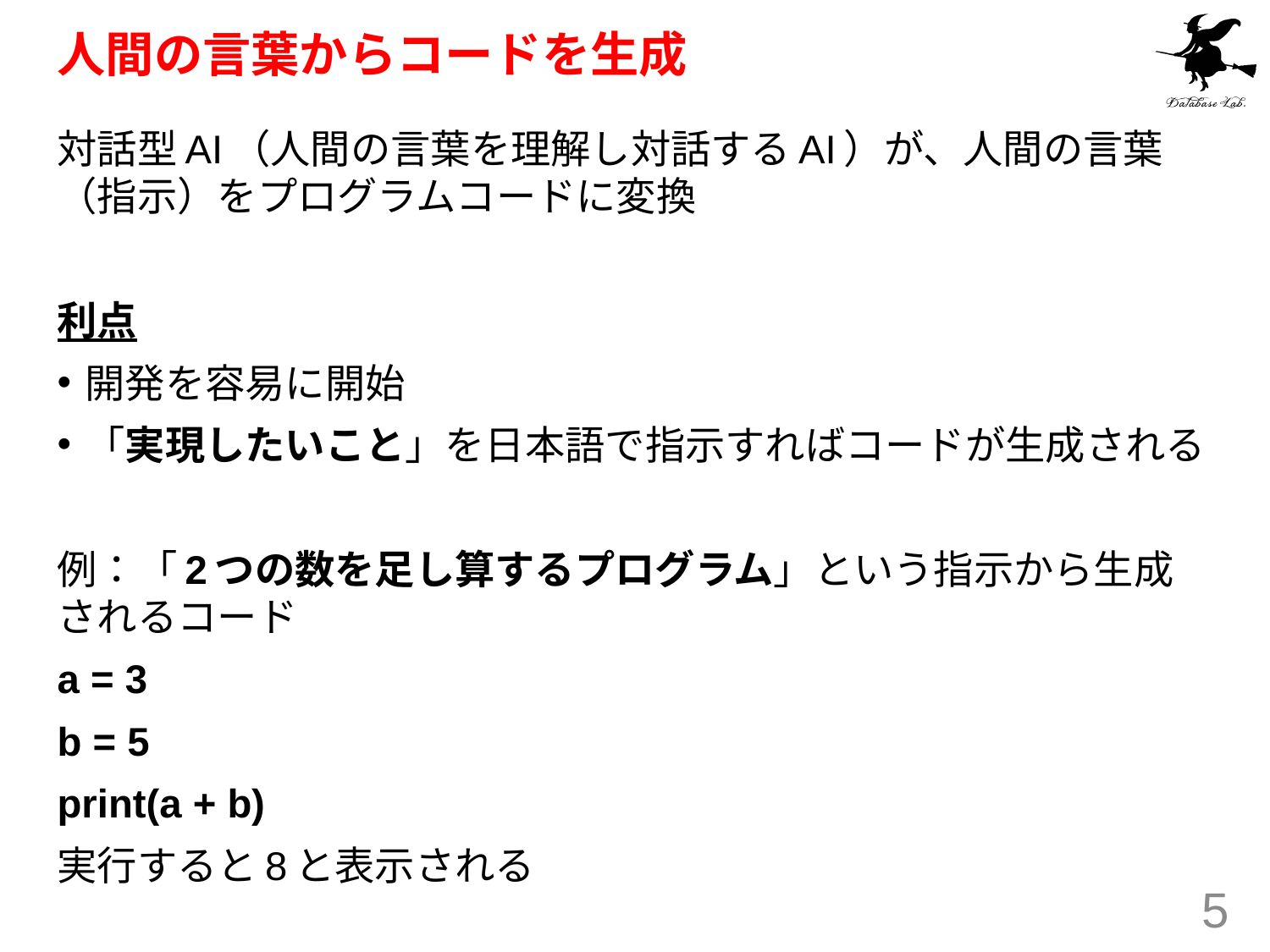

# 人間の言葉からコードを生成
対話型AI（人間の言葉を理解し対話するAI）が、人間の言葉（指示）をプログラムコードに変換

利点
開発を容易に開始
「実現したいこと」を日本語で指示すればコードが生成される

例：「2つの数を足し算するプログラム」という指示から生成されるコード
a = 3
b = 5
print(a + b)
実行すると8と表示される
5